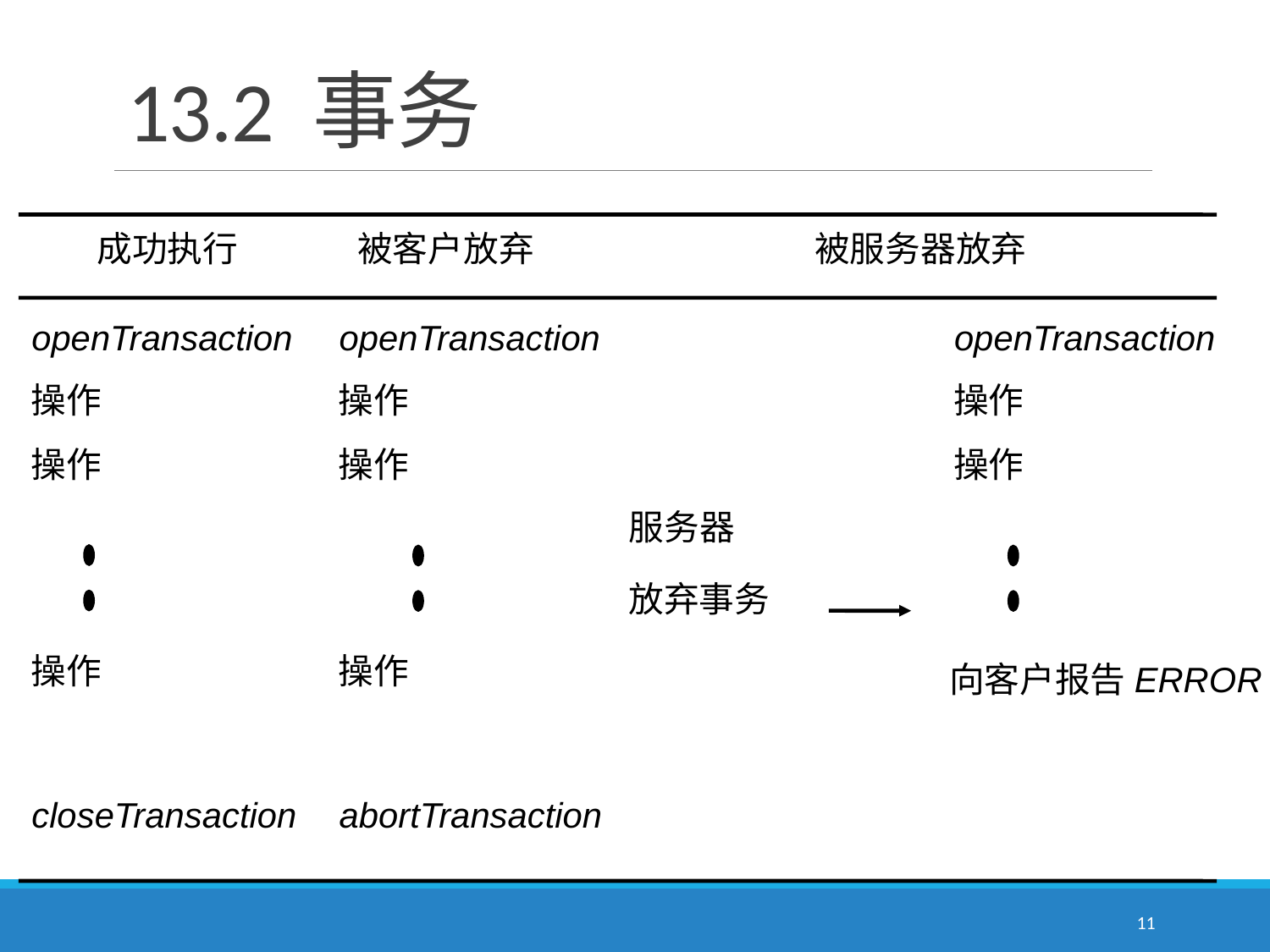

# 13.2 事务

成功执行
被客户放弃
被服务器放弃

openTransaction
openTransaction
openTransaction
操作
操作
操作

操作
操作
操作

服务器

放弃事务

操作
操作
向客户报告ERROR

closeTransaction
abortTransaction
11